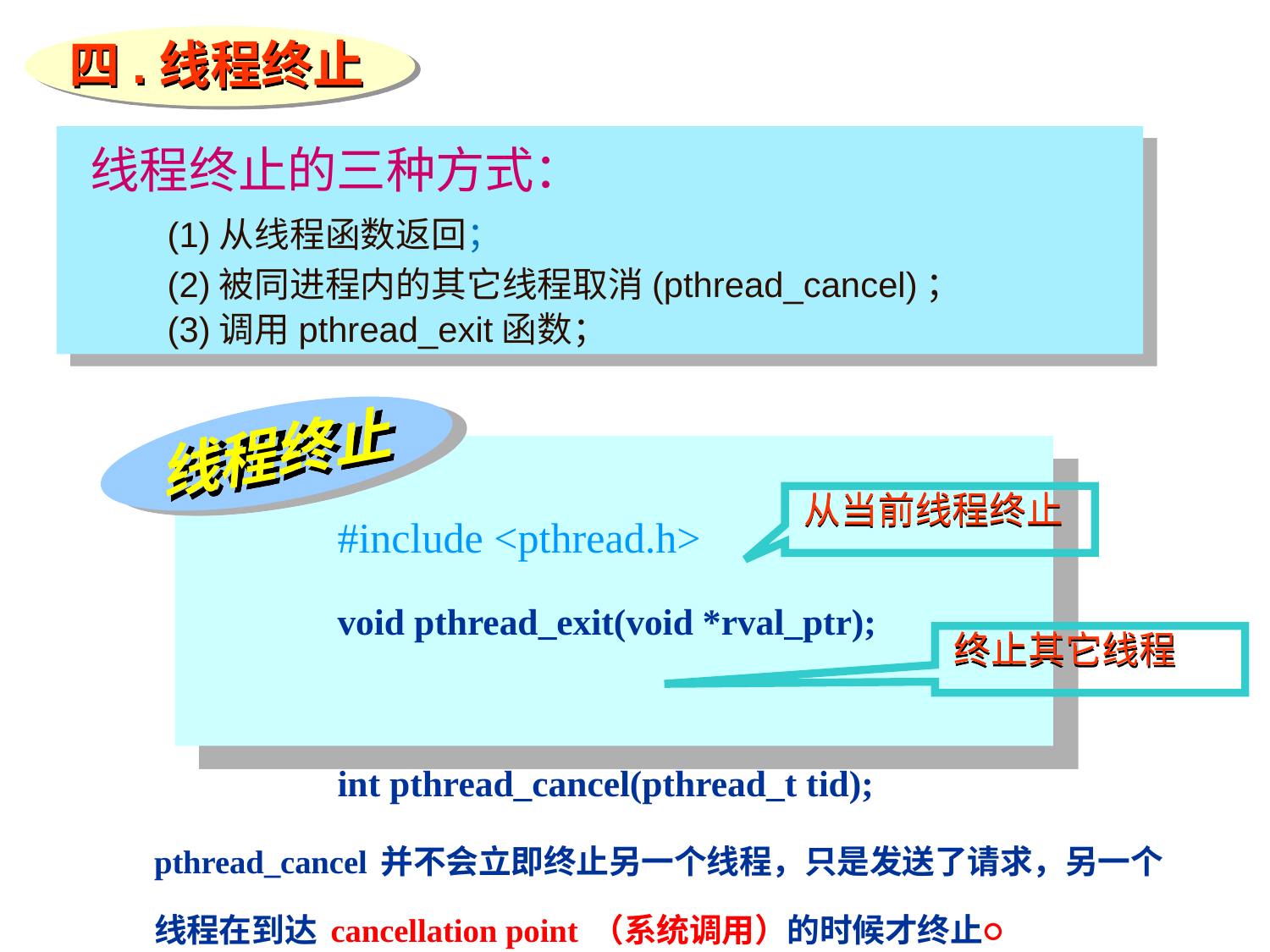

四.线程终止

 线程终止的三种方式：
(1)从线程函数返回；
(2)被同进程内的其它线程取消(pthread_cancel)；
(3)调用pthread_exit函数；

线程终止

#include <pthread.h>
void pthread_exit(void *rval_ptr);

int pthread_cancel(pthread_t tid);

从当前线程终止

终止其它线程
pthread_cancel并不会立即终止另一个线程，只是发送了请求，另一个
线程在到达cancellation point（系统调用）的时候才终止。